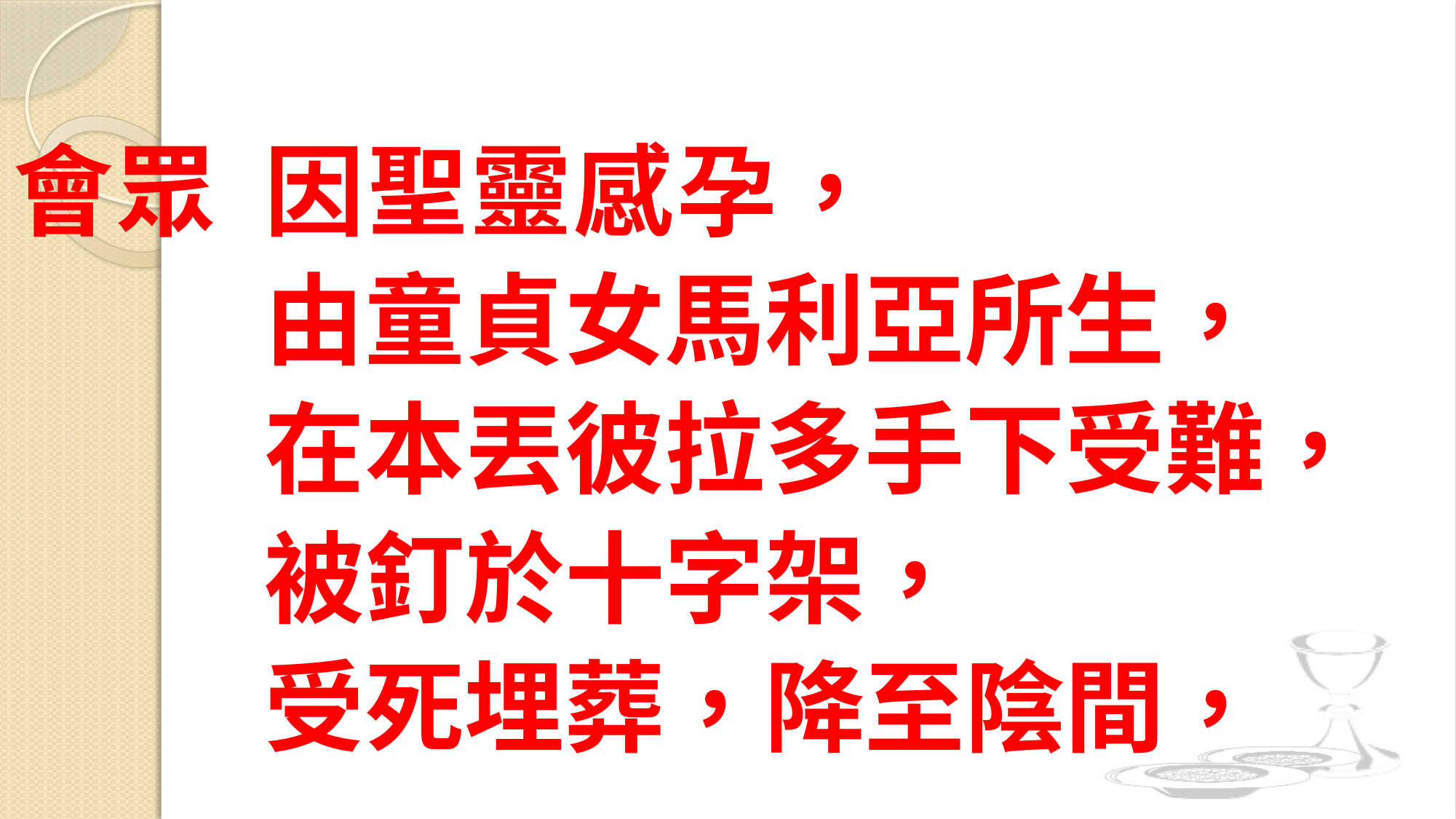

會眾
因聖靈感孕，
由童貞女馬利亞所生，
在本丟彼拉多手下受難，
被釘於十字架，
受死埋葬，降至陰間，